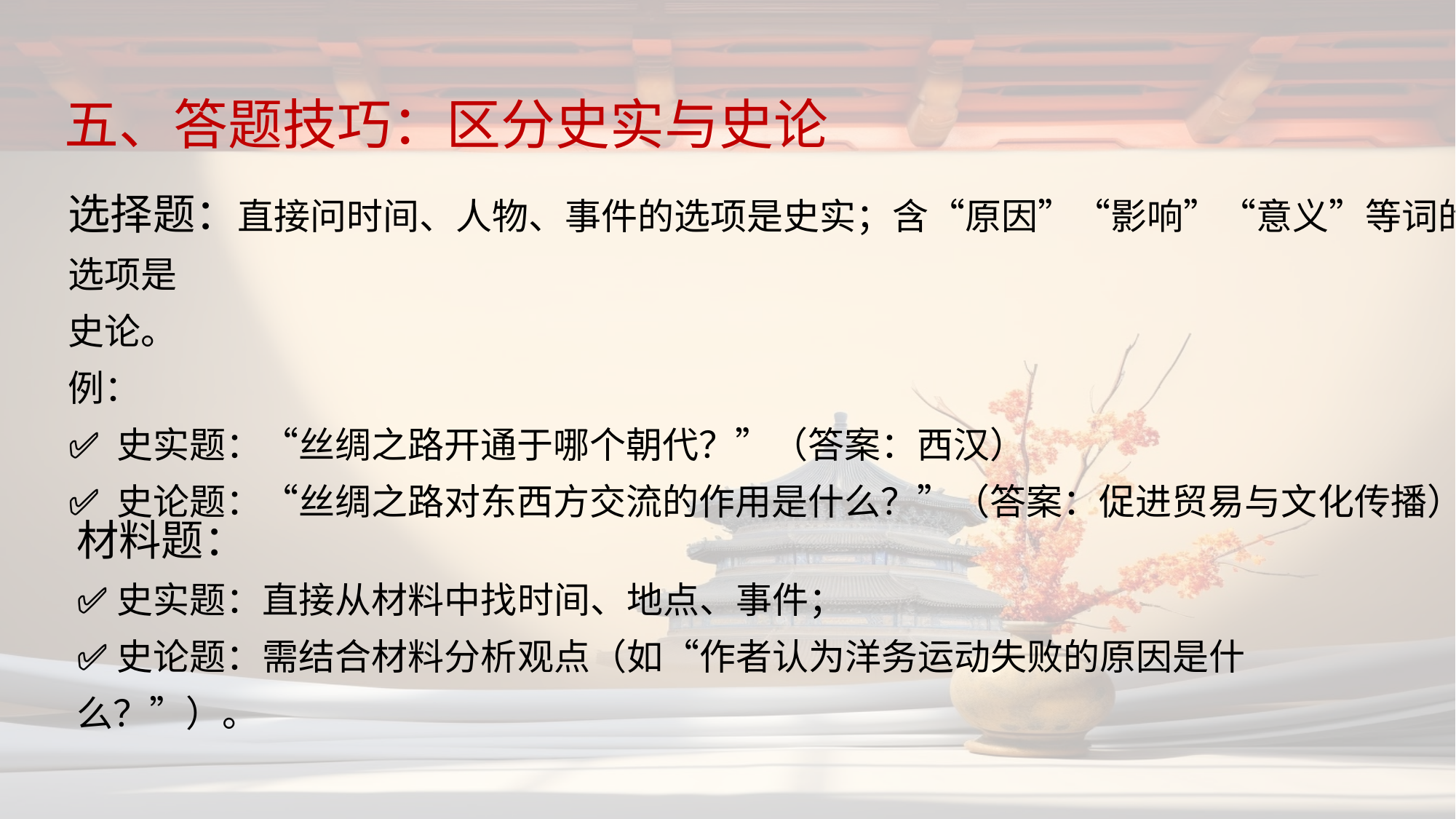

五、答题技巧：区分史实与史论
选择题：直接问时间、人物、事件的选项是史实；含“原因”“影响”“意义”等词的选项是
史论。
例：
✅ 史实题：“丝绸之路开通于哪个朝代？”（答案：西汉）
✅ 史论题：“丝绸之路对东西方交流的作用是什么？”（答案：促进贸易与文化传播）
材料题：
✅史实题：直接从材料中找时间、地点、事件；
✅史论题：需结合材料分析观点（如“作者认为洋务运动失败的原因是什么？”）。